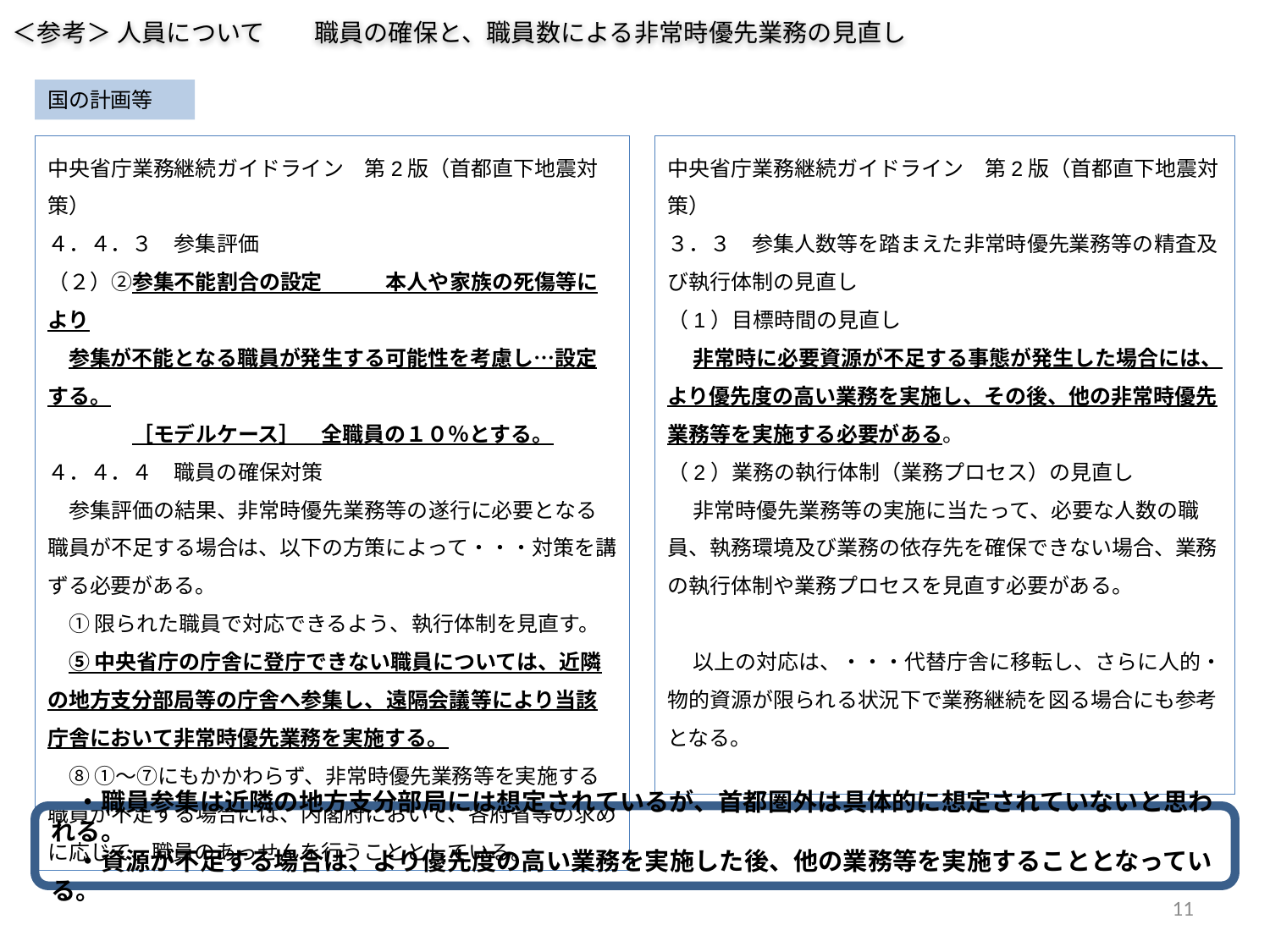

＜参考＞ 人員について　　職員の確保と、職員数による非常時優先業務の見直し
国の計画等
中央省庁業務継続ガイドライン　第2版（首都直下地震対策）
４．４．３　参集評価
（２）②参集不能割合の設定　　　本人や家族の死傷等により
　参集が不能となる職員が発生する可能性を考慮し…設定する。
　　　　［モデルケース］　全職員の１０％とする。
４．４．４　職員の確保対策
　参集評価の結果、非常時優先業務等の遂行に必要となる職員が不足する場合は、以下の方策によって・・・対策を講ずる必要がある。
　① 限られた職員で対応できるよう、執行体制を見直す。
　⑤ 中央省庁の庁舎に登庁できない職員については、近隣の地方支分部局等の庁舎へ参集し、遠隔会議等により当該庁舎において非常時優先業務を実施する。
　⑧ ①～⑦にもかかわらず、非常時優先業務等を実施する職員が不足する場合には、内閣府において、各府省等の求めに応じて、職員のあっせんを行うこととしている。
中央省庁業務継続ガイドライン　第2版（首都直下地震対策）
３．３　参集人数等を踏まえた非常時優先業務等の精査及び執行体制の見直し
（1）目標時間の見直し
　 非常時に必要資源が不足する事態が発生した場合には、より優先度の高い業務を実施し、その後、他の非常時優先業務等を実施する必要がある。
（2）業務の執行体制（業務プロセス）の見直し
　 非常時優先業務等の実施に当たって、必要な人数の職員、執務環境及び業務の依存先を確保できない場合、業務の執行体制や業務プロセスを見直す必要がある。

　 以上の対応は、・・・代替庁舎に移転し、さらに人的・物的資源が限られる状況下で業務継続を図る場合にも参考となる。

　・職員参集は近隣の地方支分部局には想定されているが、首都圏外は具体的に想定されていないと思われる。
　・資源が不足する場合は、より優先度の高い業務を実施した後、他の業務等を実施することとなっている。
11